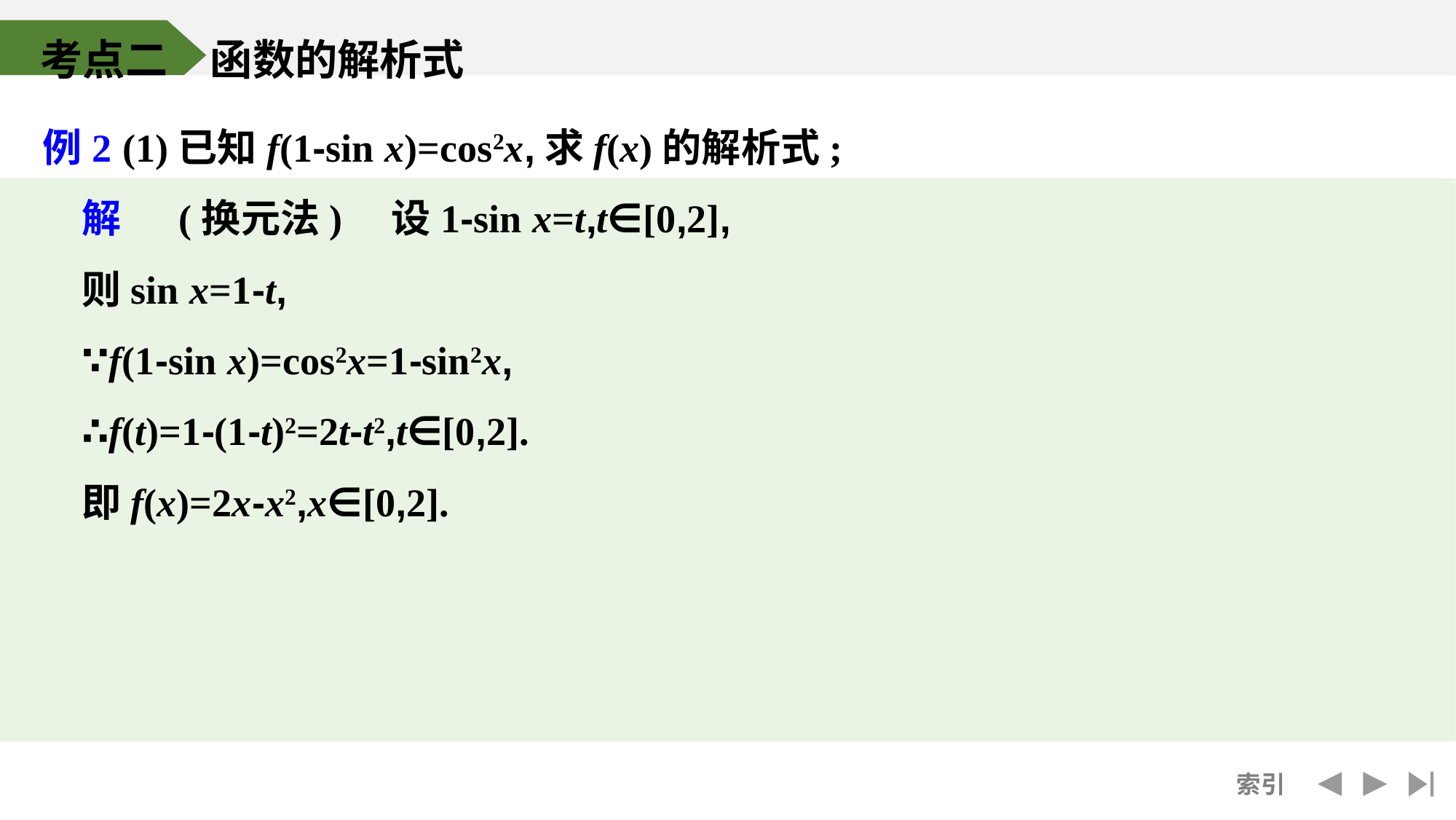

考点二　函数的解析式
例2 (1)已知f(1-sin x)=cos2x,求f(x)的解析式;
解　 (换元法)　设1-sin x=t,t∈[0,2],
则sin x=1-t,
∵f(1-sin x)=cos2x=1-sin2x,
∴f(t)=1-(1-t)2=2t-t2,t∈[0,2].
即f(x)=2x-x2,x∈[0,2].